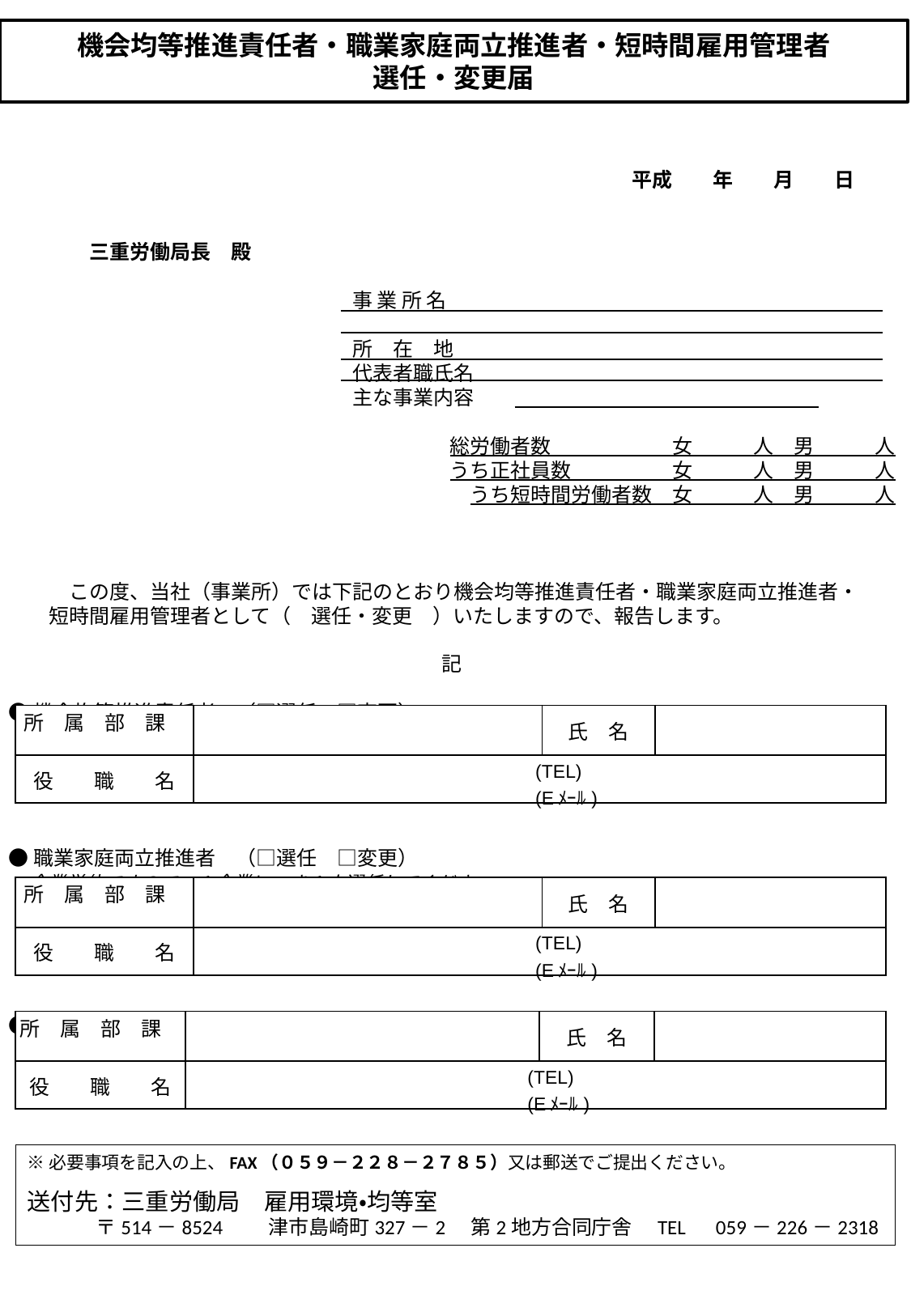

機会均等推進責任者・職業家庭両立推進者・短時間雇用管理者
選任・変更届

　平成　　年　　月　　日

　　　　三重労働局長　殿

　　　　　　　　　　　　　　　　　事 業 所 名
　　　　　　　　　　　　　　　　　所　在　地
　　　　　　　　　　　　　　　　　代表者職氏名
　　　　　　　　　　　　　　　　　主な事業内容

総労働者数　　　　　　女　　　人　男　　　人
うち正社員数　　　　　女　　　人　男　　　人
　　　　　　　　　　　　　　うち短時間労働者数　女　　　人　男　　　人

　　　この度、当社（事業所）では下記のとおり機会均等推進責任者・職業家庭両立推進者・
　　短時間雇用管理者として（　選任・変更　）いたしますので、報告します。

記

●機会均等推進責任者　（□選任　□変更）

●職業家庭両立推進者　（□選任　□変更）
　企業単位ですので、１企業につき１人選任してください。

●短時間雇用管理者　　（□選任　□変更）

| 所　属　部　課 |  | 氏　名 |  |
| --- | --- | --- | --- |
| 役　　職　　名 | (TEL)　　　　　　　　　　　 　　　　　　　　　　　　　　　　　　(Eﾒｰﾙ) |  |  |
| 所　属　部　課 |  | 氏　名 |  |
| --- | --- | --- | --- |
| 役　　職　　名 | (TEL)　　　　　　　　　　　 　　　　　　　　　　　　　　　　　　(Eﾒｰﾙ) |  |  |
| 所　属　部　課 |  | 氏　名 |  |
| --- | --- | --- | --- |
| 役　　職　　名 | (TEL)　　　　　　　　　　　 　　　　　　　　　　　　　　　　　　(Eﾒｰﾙ) |  |  |
※必要事項を記入の上、FAX（０５９－２２８－２７８５）又は郵送でご提出ください。
送付先：三重労働局　雇用環境・均等室
 〒514－8524　　津市島崎町327－2　第2地方合同庁舎　TEL　059－226－2318